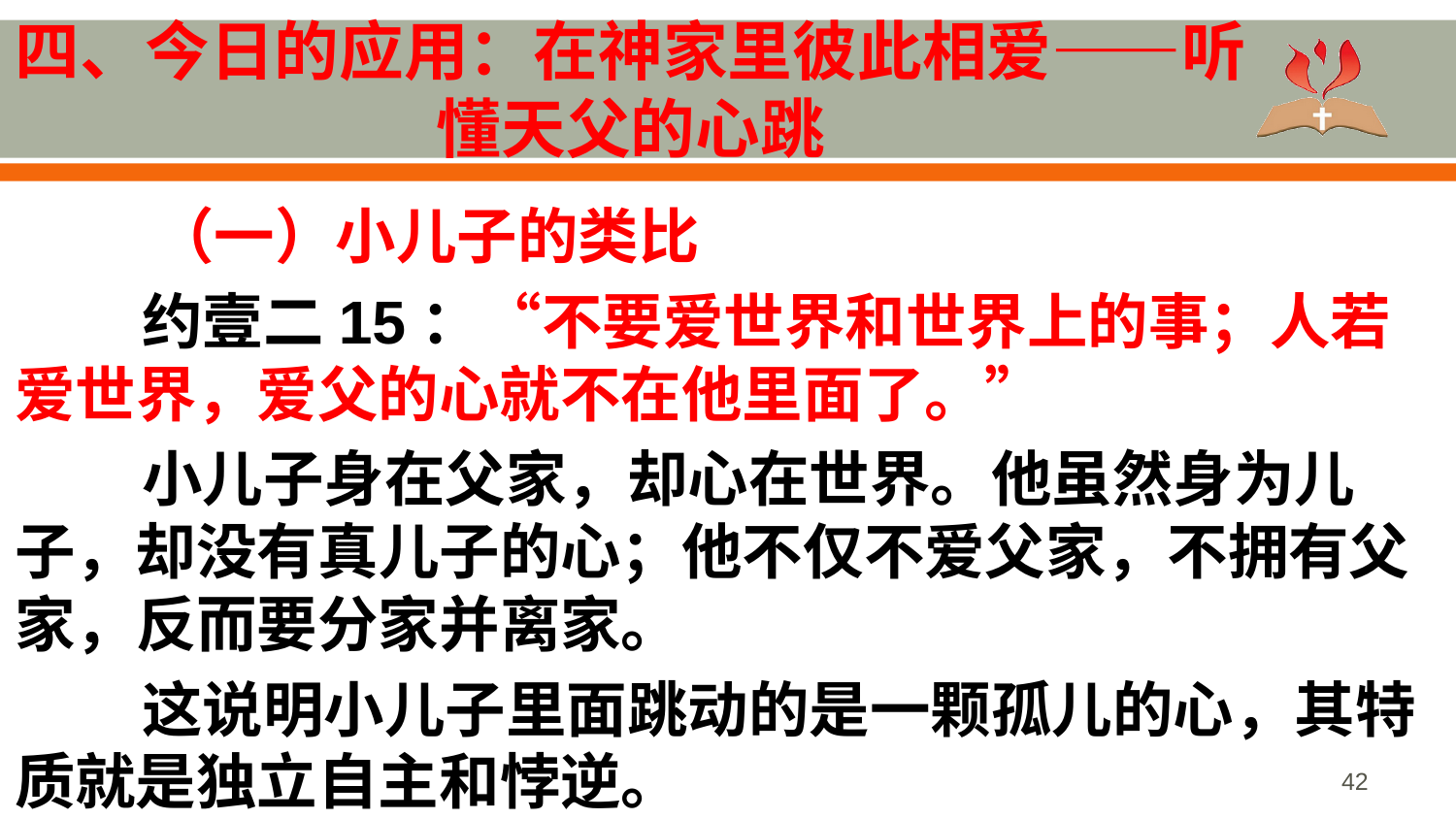

# 四、今日的应用：在神家里彼此相爱——听懂天父的心跳
         （一）小儿子的类比
约壹二15：“不要爱世界和世界上的事；人若爱世界，爱父的心就不在他里面了。”
小儿子身在父家，却心在世界。他虽然身为儿子，却没有真儿子的心；他不仅不爱父家，不拥有父家，反而要分家并离家。
这说明小儿子里面跳动的是一颗孤儿的心，其特质就是独立自主和悖逆。

42